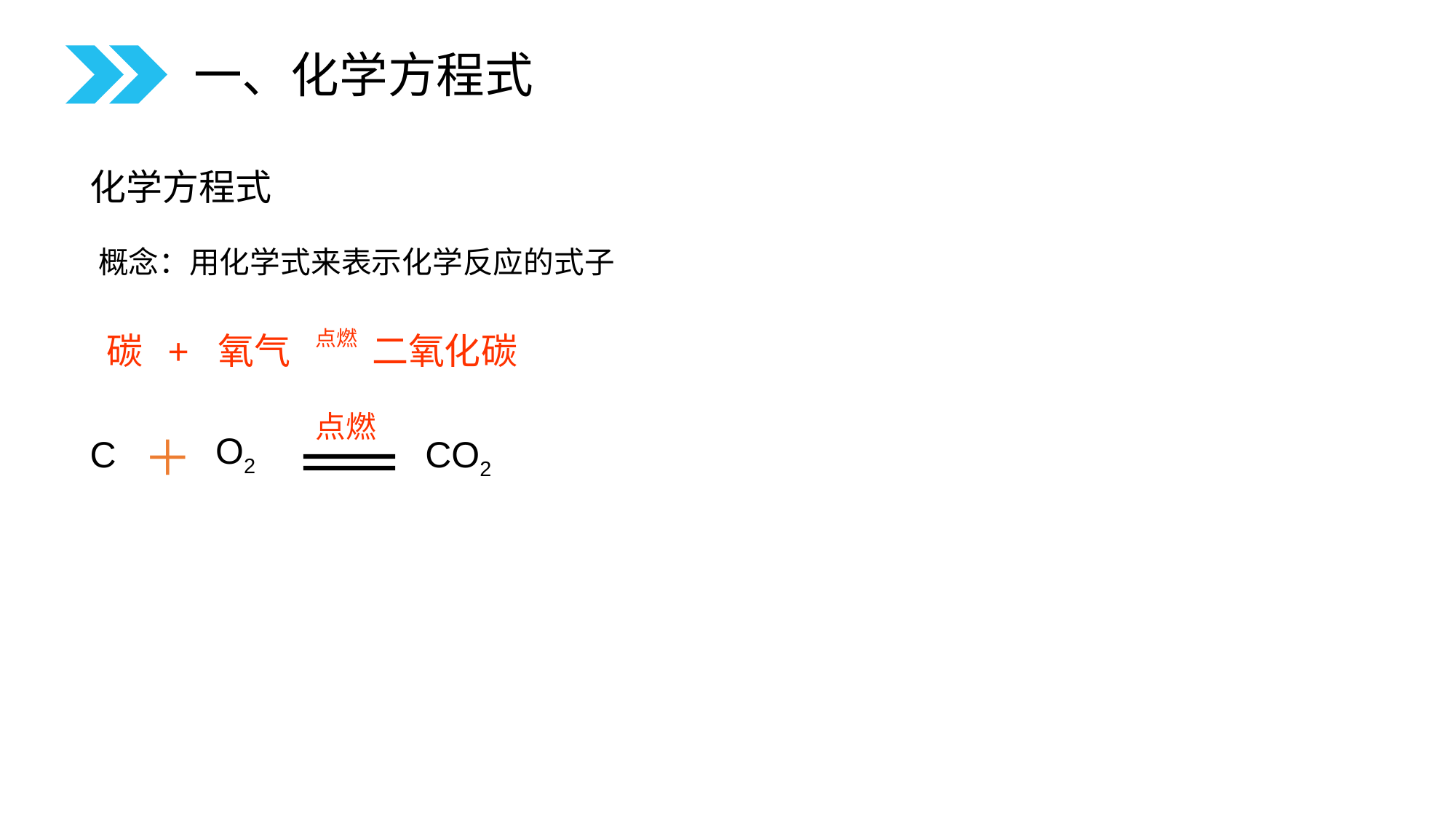

一、化学方程式
化学方程式
概念：用化学式来表示化学反应的式子
碳  +  氧气   点燃   二氧化碳
点燃

＋
O2
C
CO2